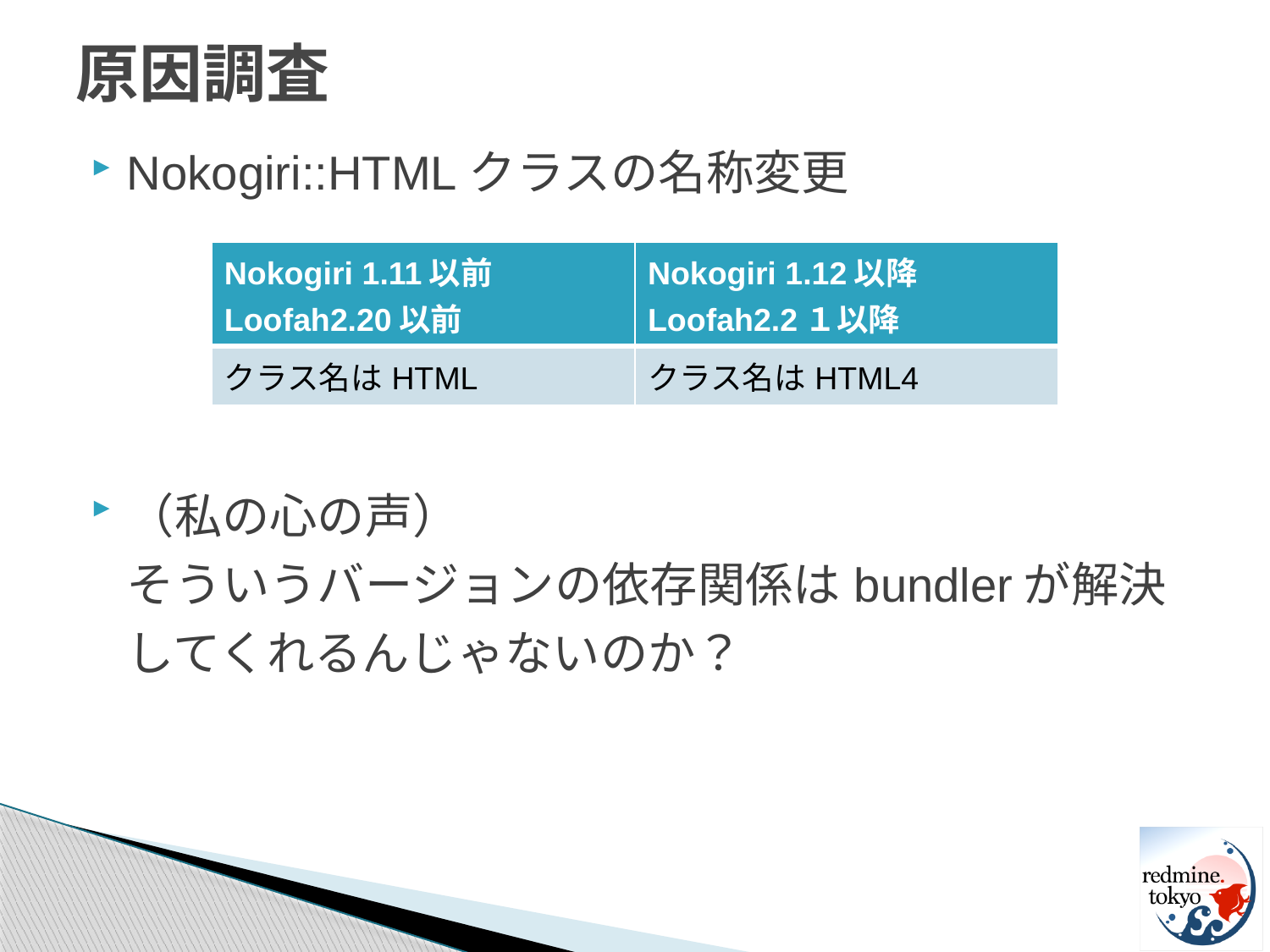

# 原因調査
Nokogiri::HTMLクラスの名称変更

| Nokogiri 1.11以前 Loofah2.20以前 | Nokogiri 1.12以降 Loofah2.2１以降 |
| --- | --- |
| クラス名はHTML | クラス名はHTML4 |
（私の心の声）
そういうバージョンの依存関係はbundlerが解決してくれるんじゃないのか？